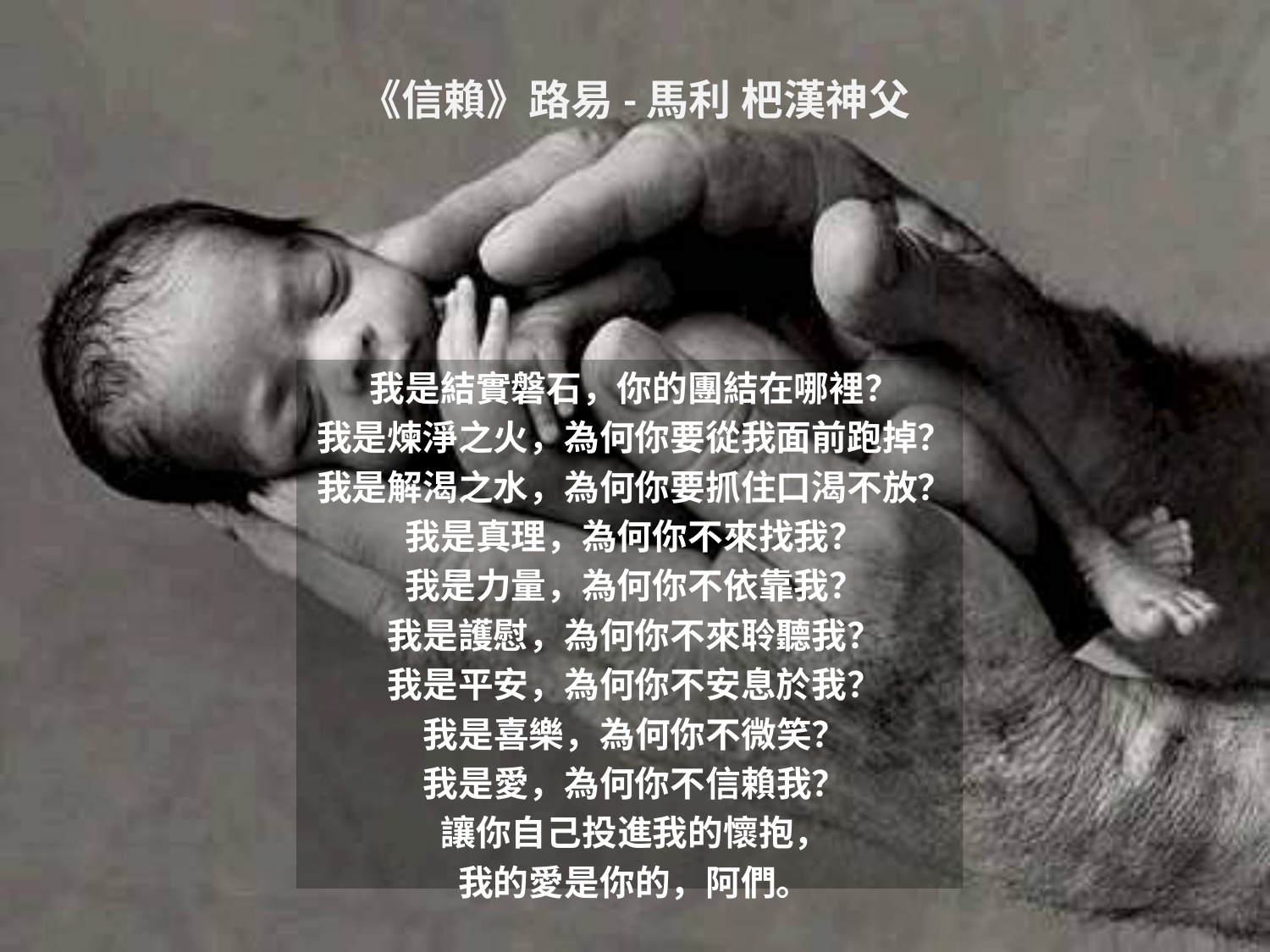

# 《信賴》路易-馬利 杷漢神父
我是結實磐石，你的團結在哪裡？
我是煉淨之火，為何你要從我面前跑掉？
我是解渴之水，為何你要抓住口渴不放？
我是真理，為何你不來找我？
我是力量，為何你不依靠我？
我是護慰，為何你不來聆聽我？
我是平安，為何你不安息於我？
我是喜樂，為何你不微笑？
我是愛，為何你不信賴我？
讓你自己投進我的懷抱，
我的愛是你的，阿們。